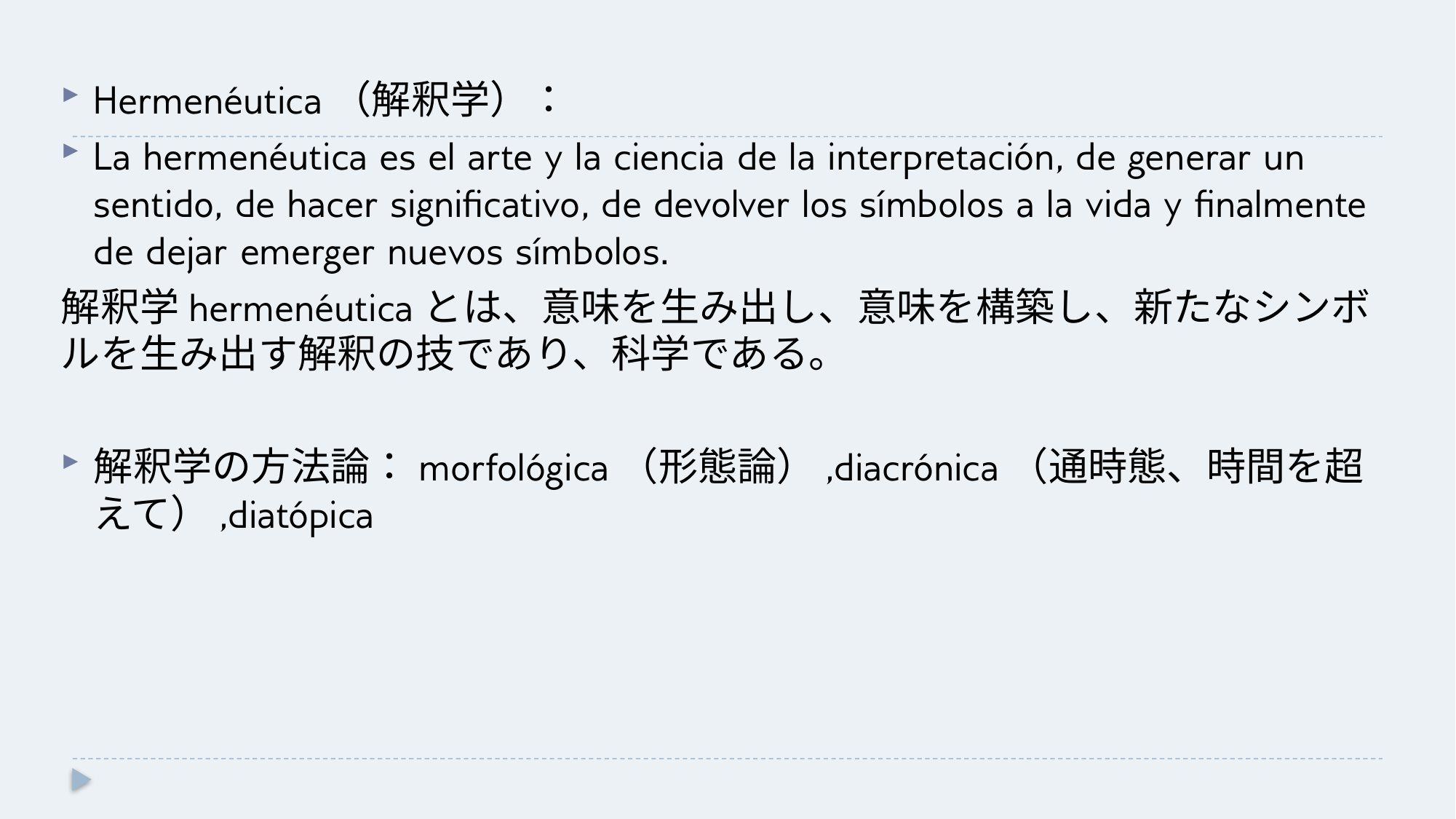

Hermenéutica（解釈学）：
La hermenéutica es el arte y la ciencia de la interpretación, de generar un sentido, de hacer significativo, de devolver los símbolos a la vida y finalmente de dejar emerger nuevos símbolos.
解釈学hermenéuticaとは、意味を生み出し、意味を構築し、新たなシンボルを生み出す解釈の技であり、科学である。

解釈学の方法論：morfológica（形態論）,diacrónica（通時態、時間を超えて）,diatópica